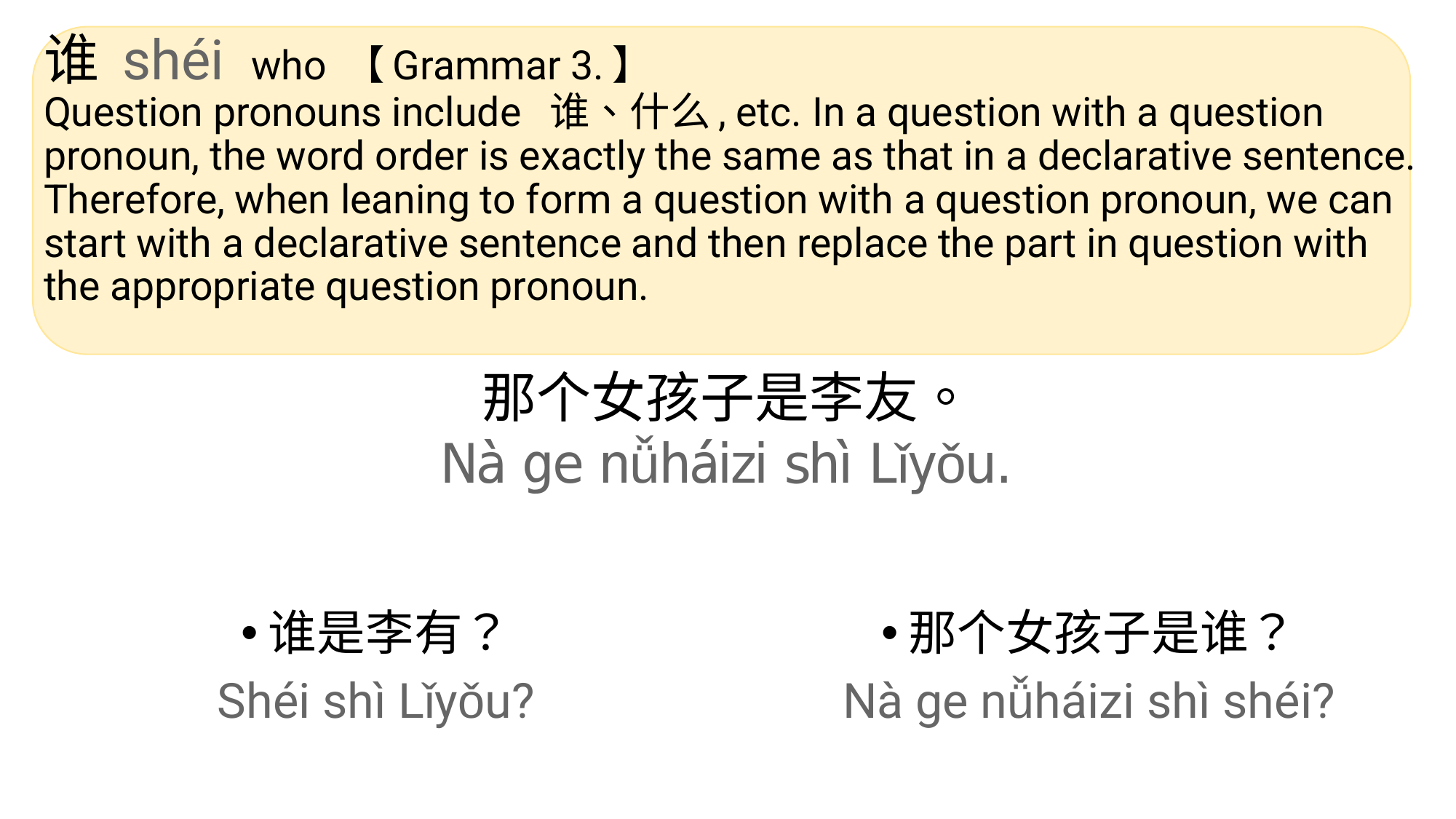

# 谁 shéi  who 【Grammar 3.】 Question pronouns include  谁、什么, etc. In a question with a question pronoun, the word order is exactly the same as that in a declarative sentence. Therefore, when leaning to form a question with a question pronoun, we can start with a declarative sentence and then replace the part in question with the appropriate question pronoun.
那个女孩子是李友。
Nà ge nǚháizi shì Lǐyǒu.
谁是李有？
Shéi shì Lǐyǒu?

那个女孩子是谁？
Nà ge nǚháizi shì shéi?